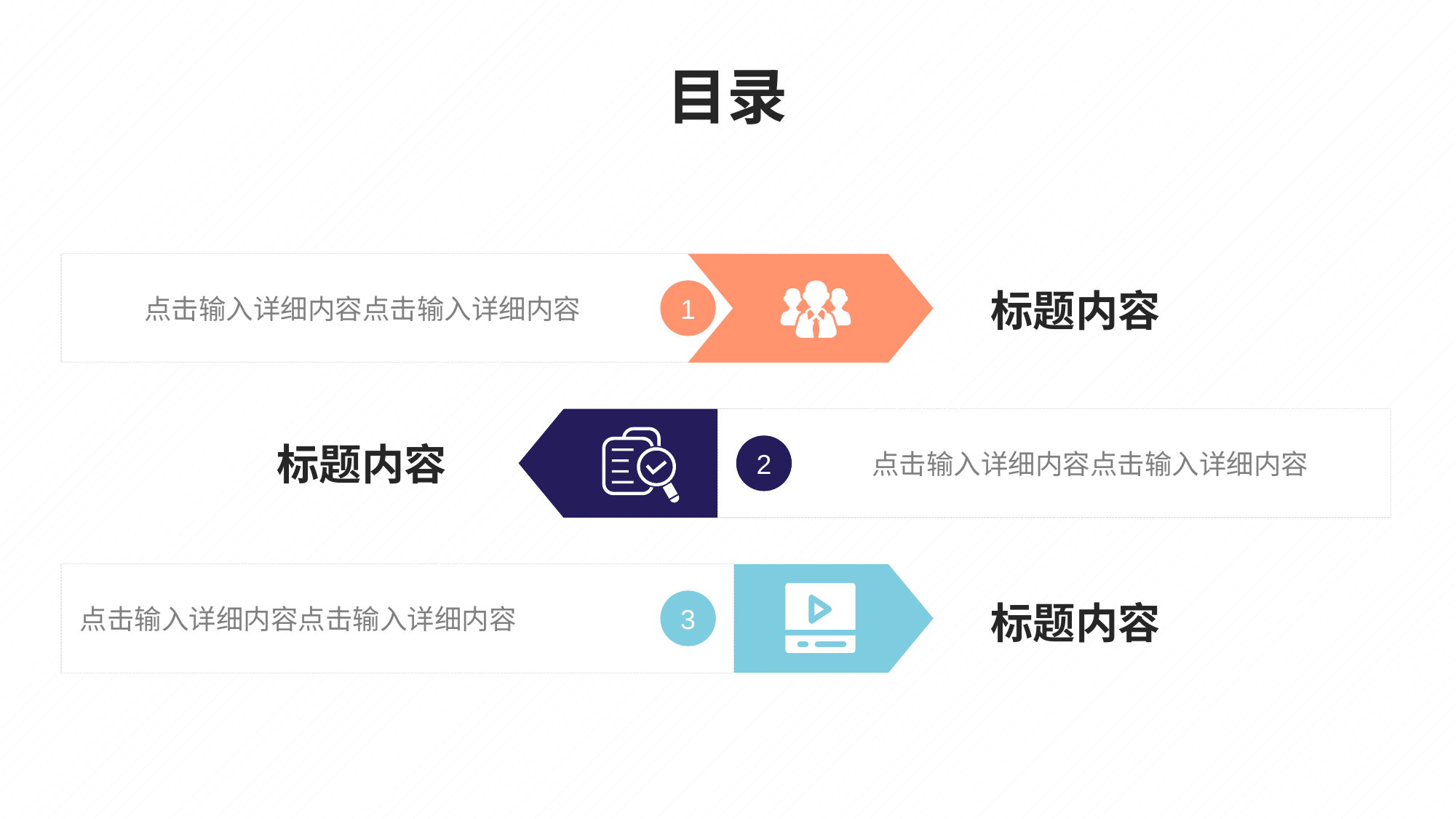

目录

1

标题内容
点击输入详细内容点击输入详细内容

2
标题内容
点击输入详细内容点击输入详细内容

3
标题内容
点击输入详细内容点击输入详细内容